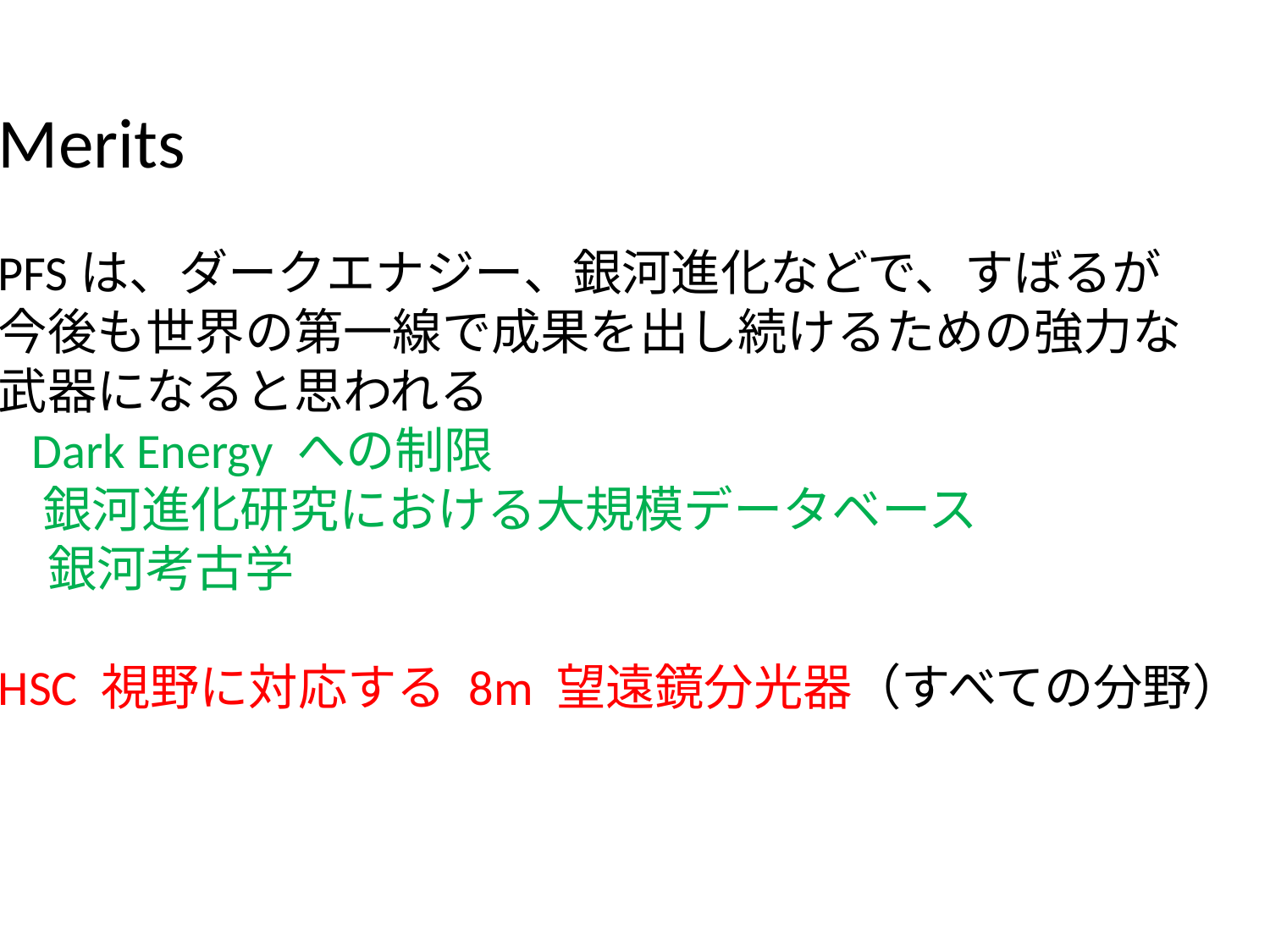

Merits

PFSは、ダークエナジー、銀河進化などで、すばるが
今後も世界の第一線で成果を出し続けるための強力な
武器になると思われる
   Dark Energy への制限
   銀河進化研究における大規模データベース
　銀河考古学

HSC 視野に対応する 8m 望遠鏡分光器（すべての分野）